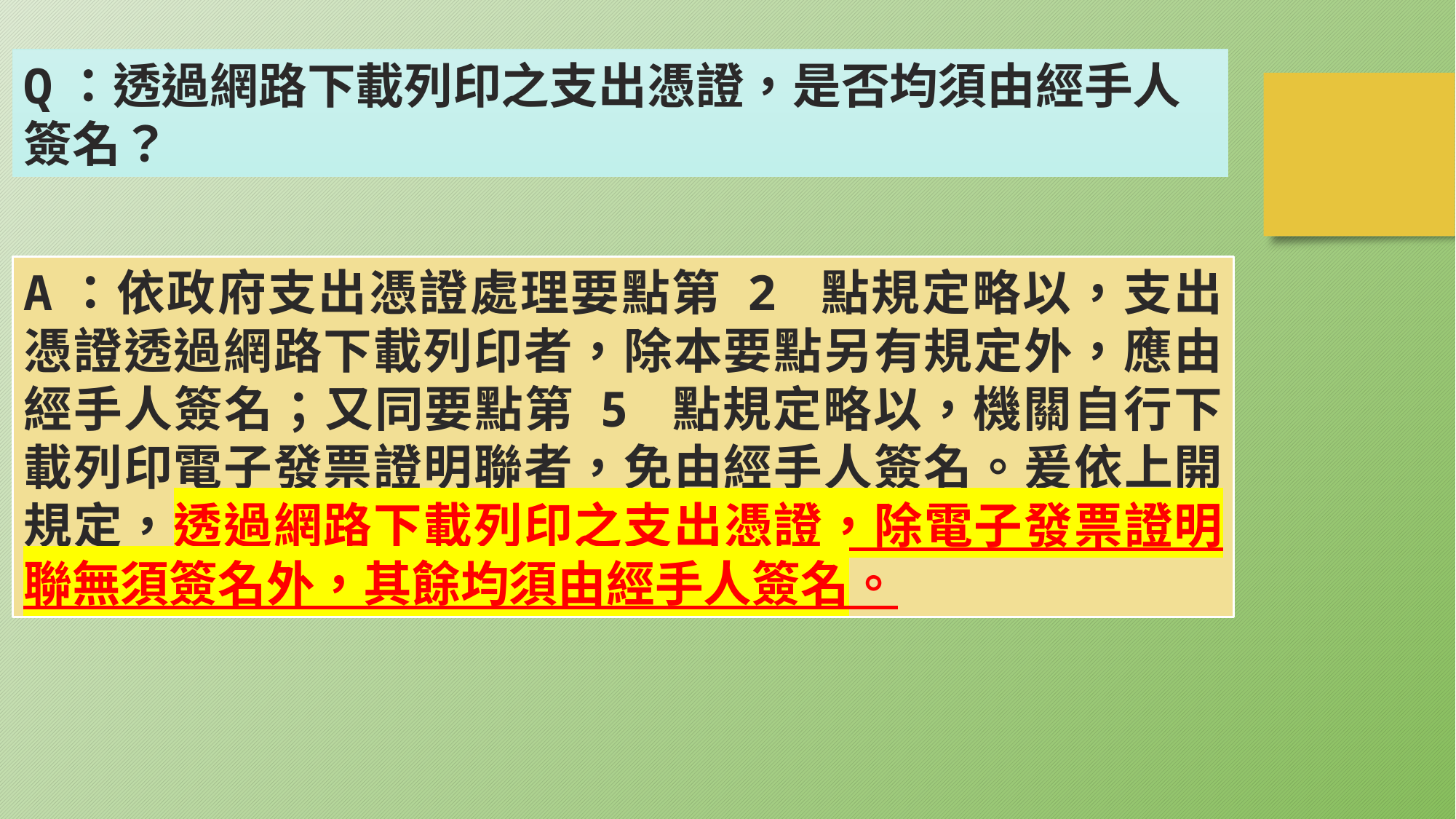

Q：透過網路下載列印之支出憑證，是否均須由經手人簽名？
A：依政府支出憑證處理要點第 2 點規定略以，支出憑證透過網路下載列印者，除本要點另有規定外，應由經手人簽名；又同要點第 5 點規定略以，機關自行下載列印電子發票證明聯者，免由經手人簽名。爰依上開規定，透過網路下載列印之支出憑證，除電子發票證明聯無須簽名外，其餘均須由經手人簽名。